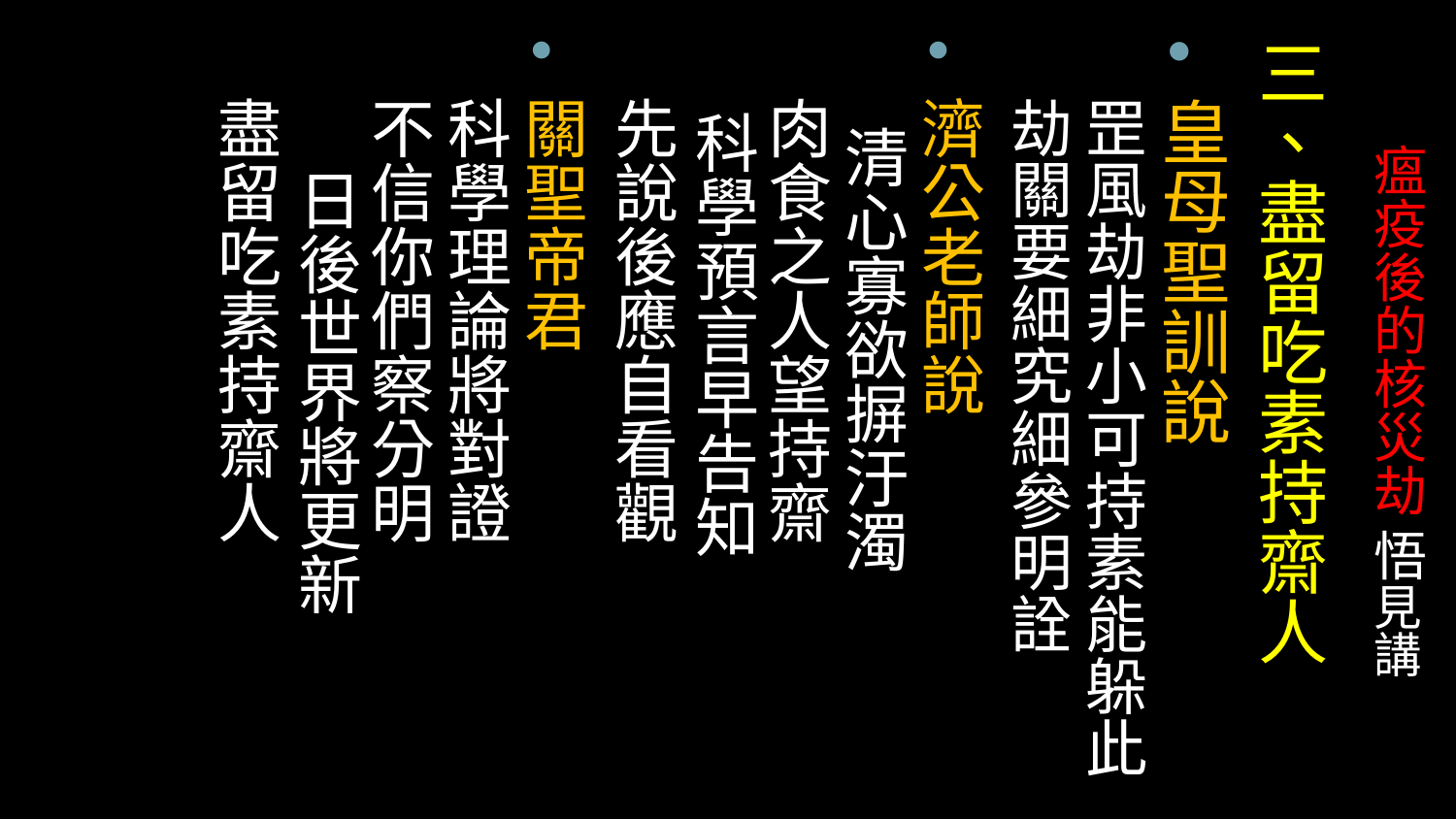

三、盡留吃素持齋人
皇母聖訓說
罡風劫非小可持素能躲此劫關要細究細參明詮
濟公老師說                            清心寡欲摒汙濁
肉食之人望持齋                  科學預言早告知
先說後應自看觀
關聖帝君
科學理論將對證
不信你們察分明                      日後世界將更新
盡留吃素持齋人

# 瘟疫後的核災劫 悟見講